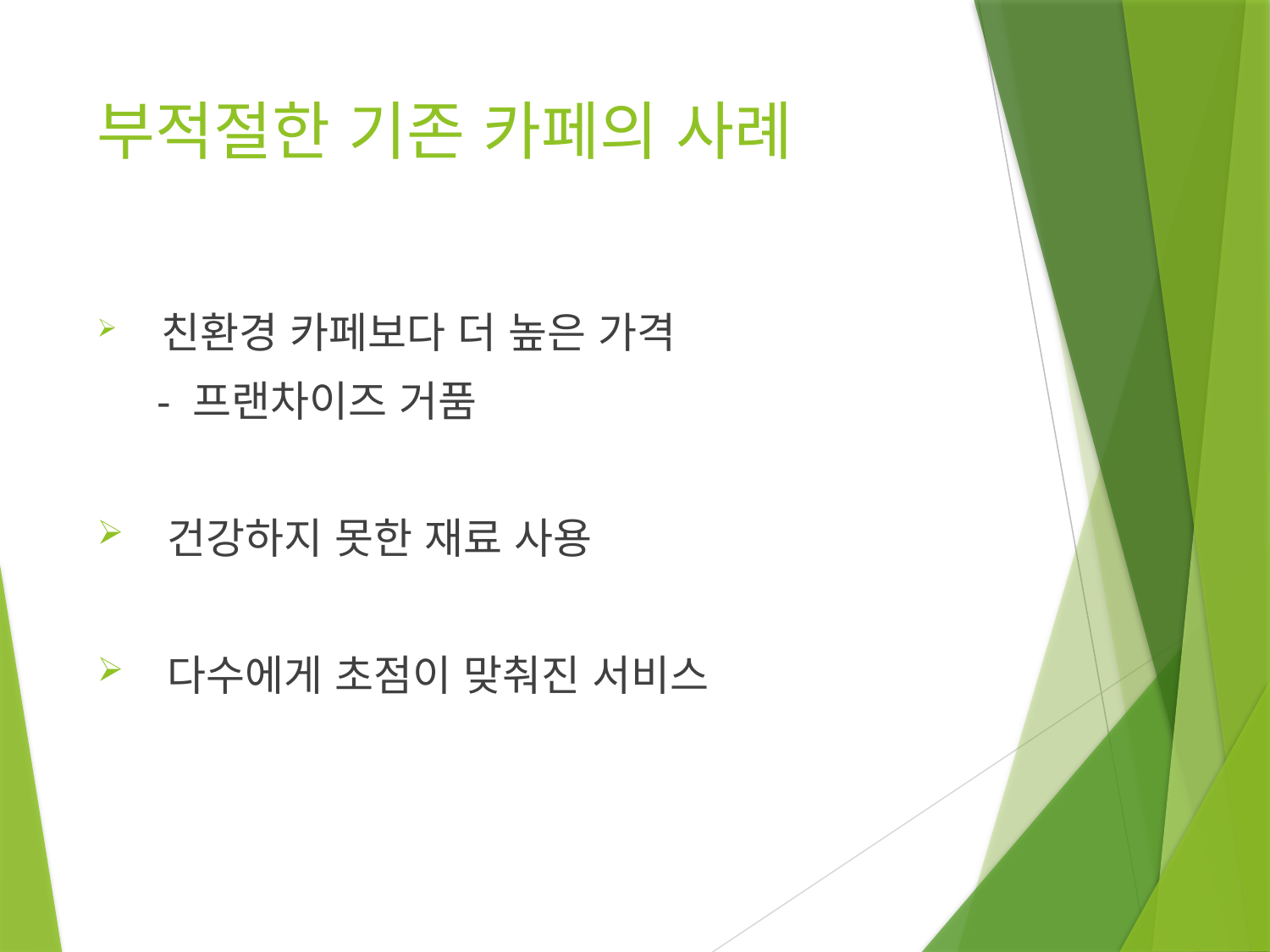

# 부적절한 기존 카페의 사례
 친환경 카페보다 더 높은 가격
     - 프랜차이즈 거품

 건강하지 못한 재료 사용

 다수에게 초점이 맞춰진 서비스